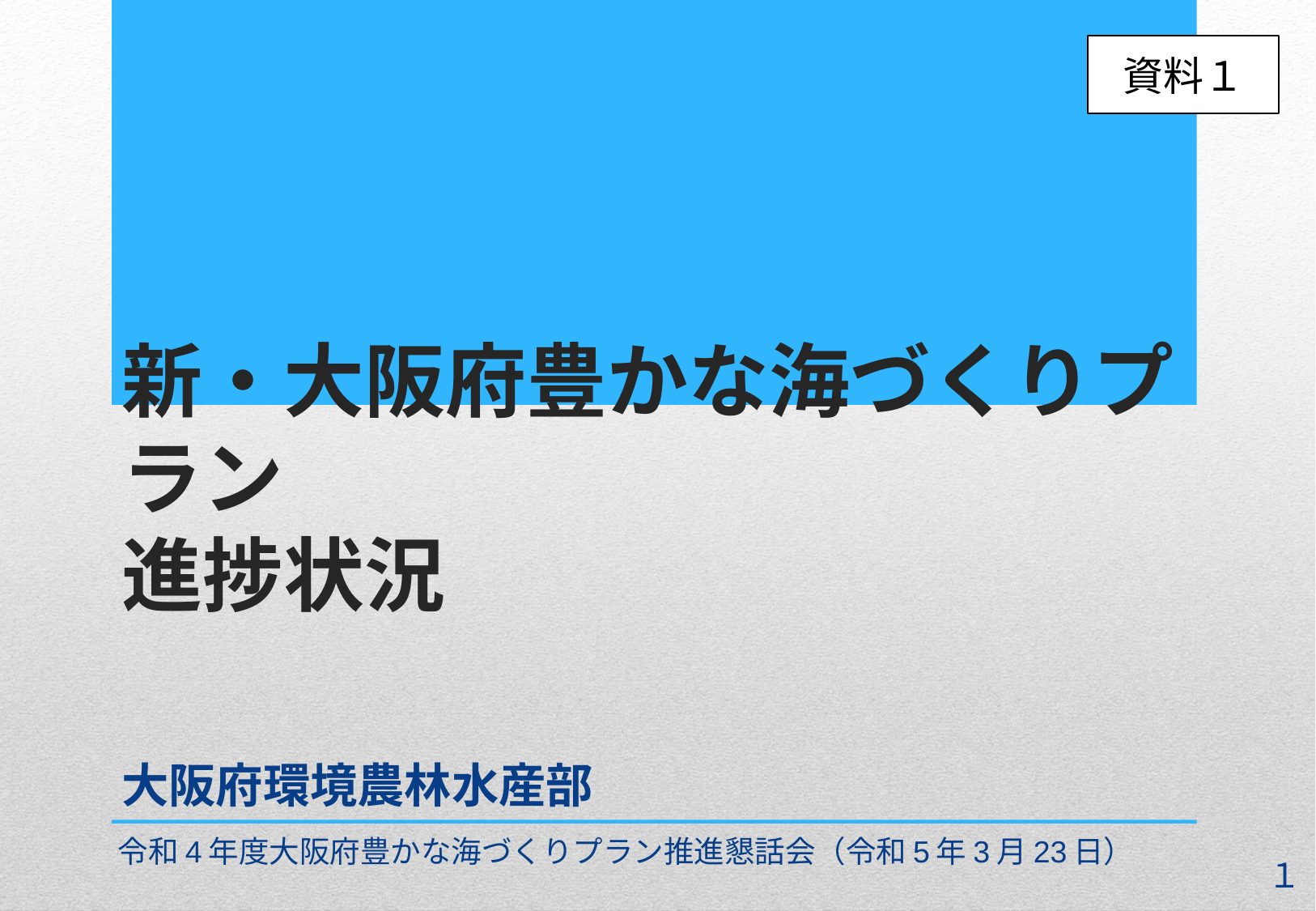

資料１
# 新・大阪府豊かな海づくりプラン 進捗状況
大阪府環境農林水産部
令和4年度大阪府豊かな海づくりプラン推進懇話会（令和5年3月23日）
１